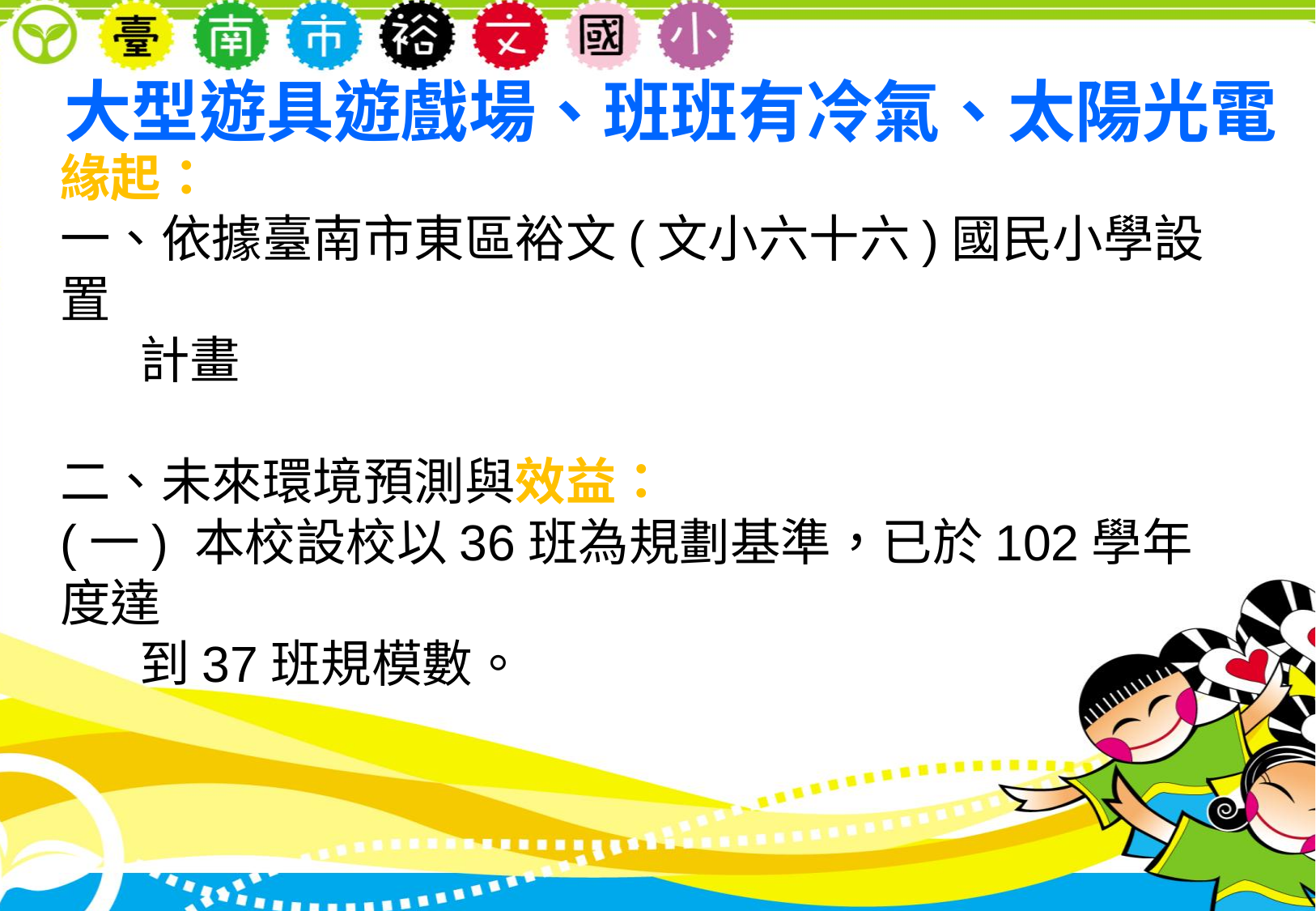

大型遊具遊戲場、班班有冷氣、太陽光電
緣起：
一、依據臺南市東區裕文(文小六十六)國民小學設置
       計畫
二、未來環境預測與效益：
(一) 本校設校以36班為規劃基準，已於102學年度達
       到37班規模數。